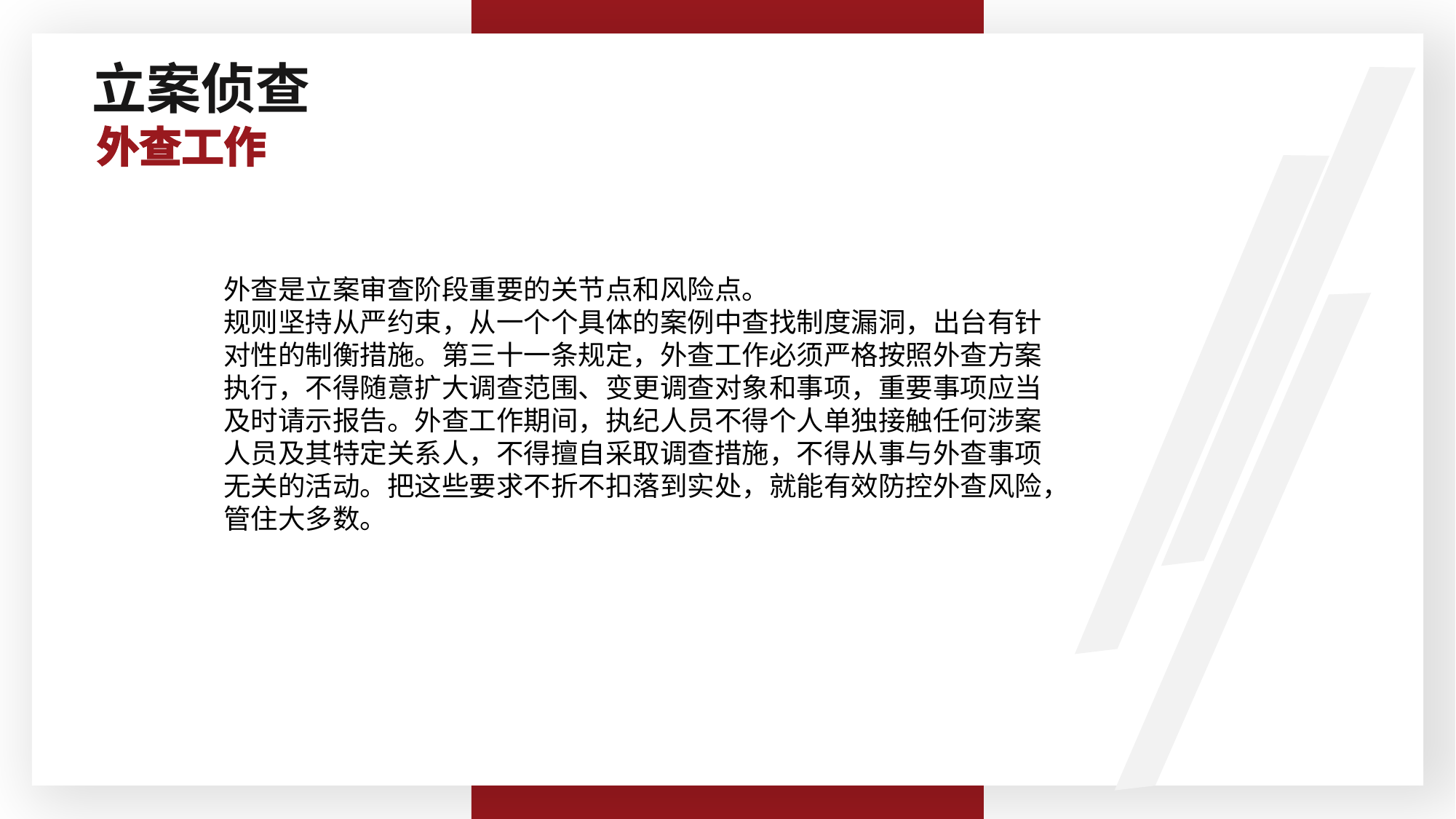

立案侦查
外查工作

外查是立案审查阶段重要的关节点和风险点。
规则坚持从严约束，从一个个具体的案例中查找制度漏洞，出台有针对性的制衡措施。第三十一条规定，外查工作必须严格按照外查方案执行，不得随意扩大调查范围、变更调查对象和事项，重要事项应当及时请示报告。外查工作期间，执纪人员不得个人单独接触任何涉案人员及其特定关系人，不得擅自采取调查措施，不得从事与外查事项无关的活动。把这些要求不折不扣落到实处，就能有效防控外查风险，管住大多数。